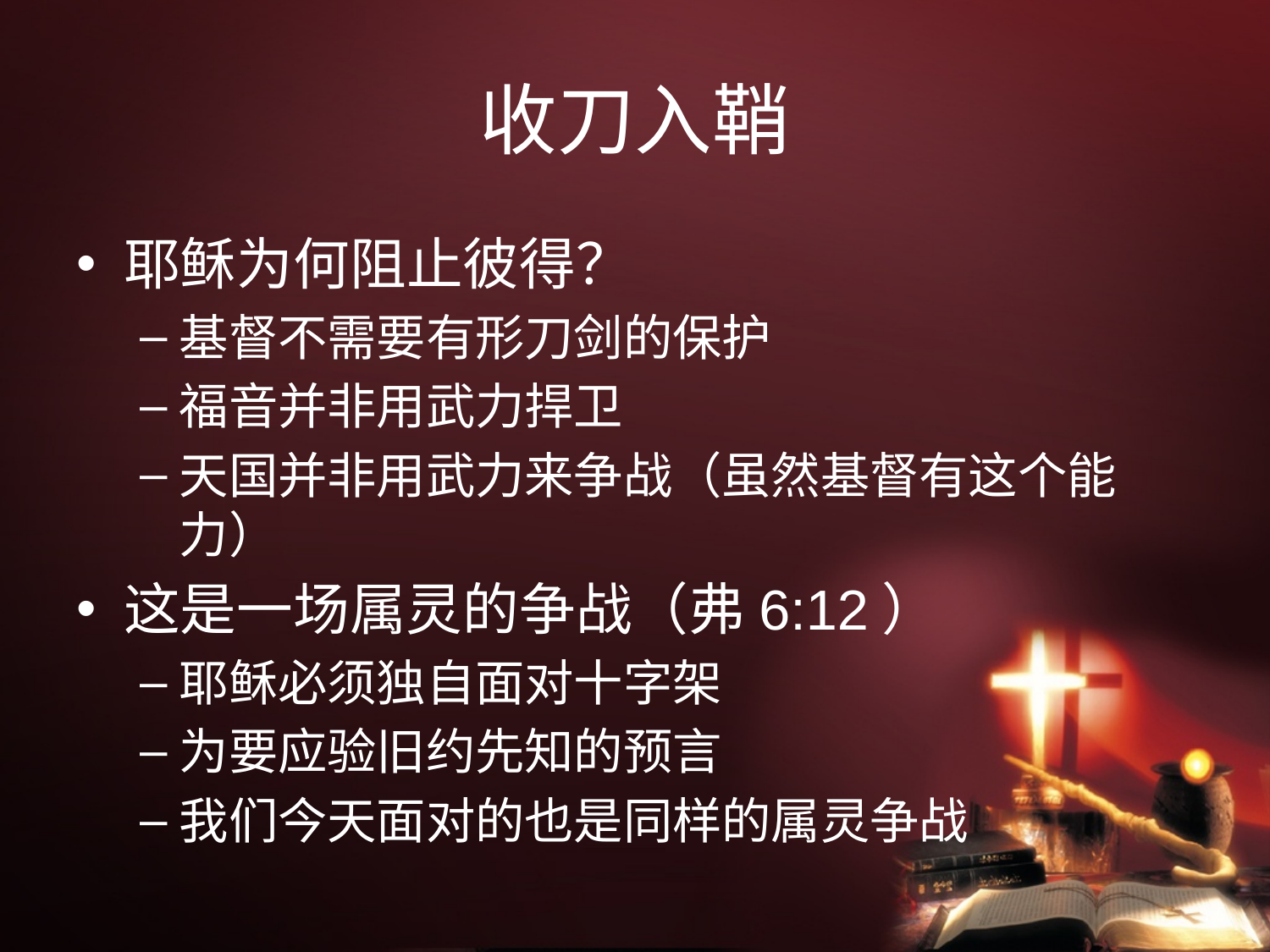

# 收刀入鞘
耶稣为何阻止彼得？
基督不需要有形刀剑的保护
福音并非用武力捍卫
天国并非用武力来争战（虽然基督有这个能力）
这是一场属灵的争战（弗6:12）
耶稣必须独自面对十字架
为要应验旧约先知的预言
我们今天面对的也是同样的属灵争战